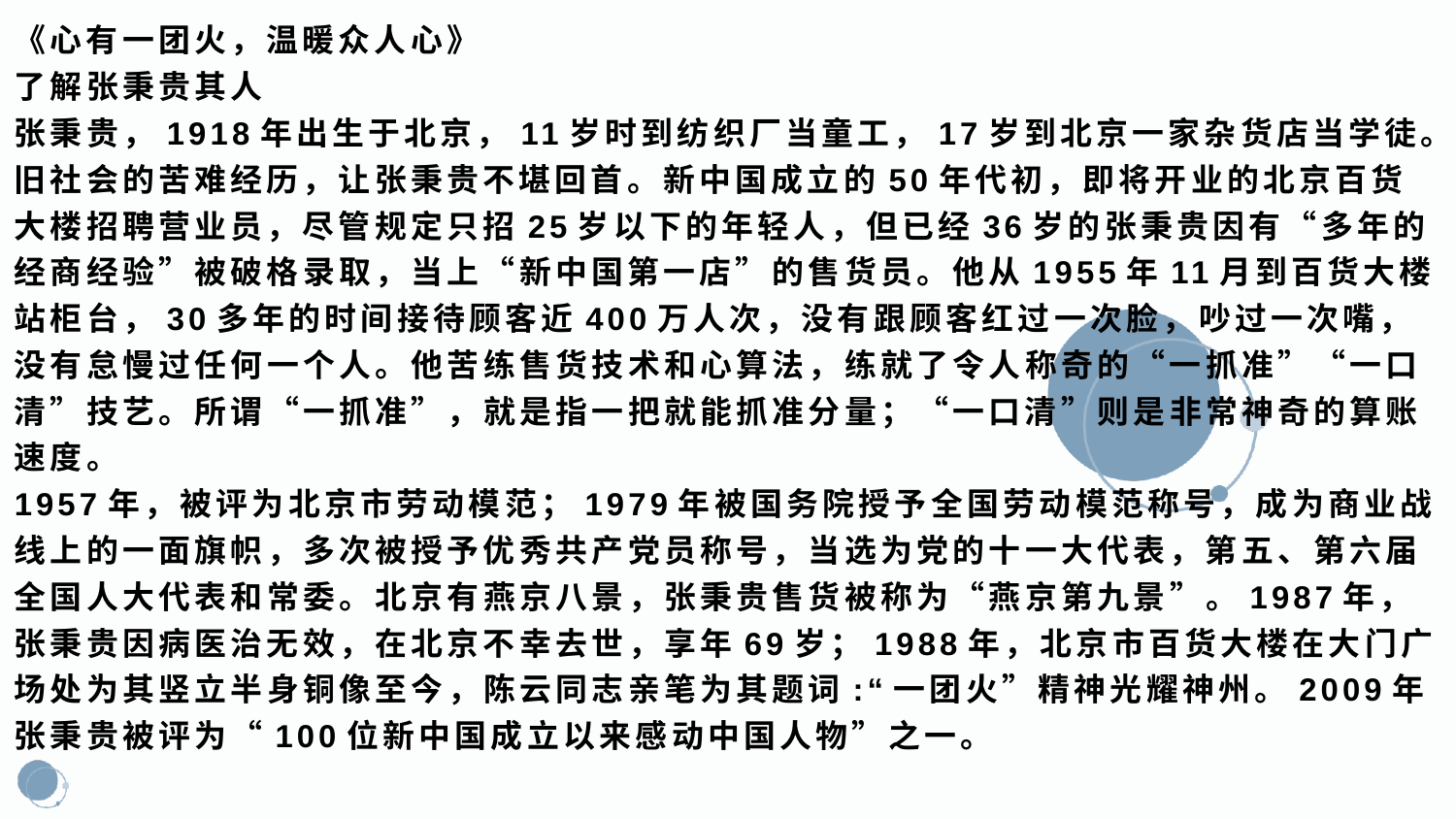

# 《心有一团火，温暖众人心》 了解张秉贵其人 张秉贵，1918年出生于北京，11岁时到纺织厂当童工，17岁到北京一家杂货店当学徒。旧社会的苦难经历，让张秉贵不堪回首。新中国成立的50年代初，即将开业的北京百货大楼招聘营业员，尽管规定只招25岁以下的年轻人，但已经36岁的张秉贵因有“多年的经商经验”被破格录取，当上“新中国第一店”的售货员。他从1955年11月到百货大楼站柜台，30多年的时间接待顾客近400万人次，没有跟顾客红过一次脸，吵过一次嘴，没有怠慢过任何一个人。他苦练售货技术和心算法，练就了令人称奇的“一抓准”“一口清”技艺。所谓“一抓准”，就是指一把就能抓准分量；“一口清”则是非常神奇的算账速度。 1957年，被评为北京市劳动模范；1979年被国务院授予全国劳动模范称号，成为商业战线上的一面旗帜，多次被授予优秀共产党员称号，当选为党的十一大代表，第五、第六届全国人大代表和常委。北京有燕京八景，张秉贵售货被称为“燕京第九景”。1987年，张秉贵因病医治无效，在北京不幸去世，享年69岁；1988年，北京市百货大楼在大门广场处为其竖立半身铜像至今，陈云同志亲笔为其题词:“一团火”精神光耀神州。2009年张秉贵被评为“100位新中国成立以来感动中国人物”之一。